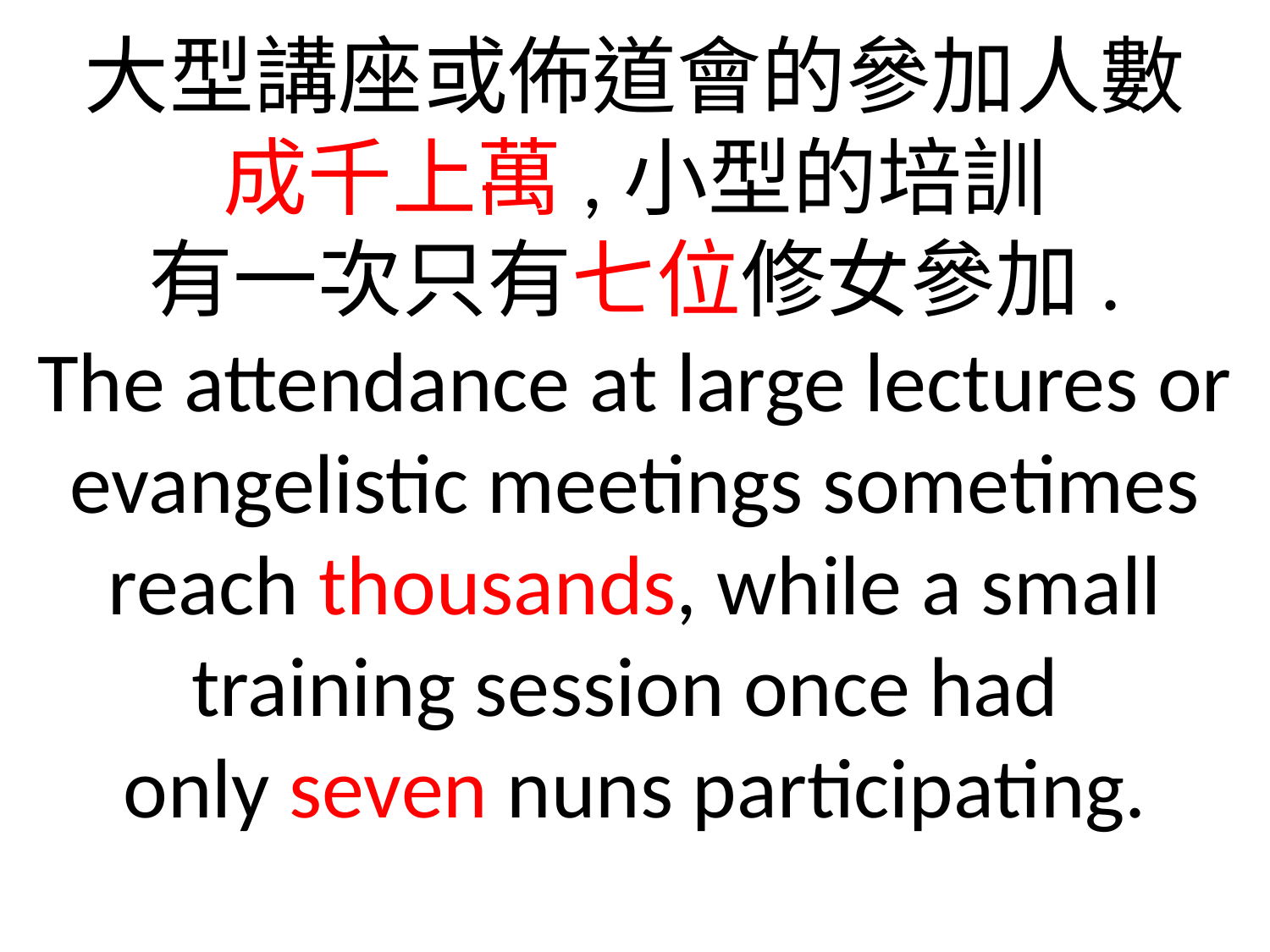

大型講座或佈道會的參加人數
成千上萬,小型的培訓
有一次只有七位修女參加.
The attendance at large lectures or evangelistic meetings sometimes reach thousands, while a small training session once had
only seven nuns participating.